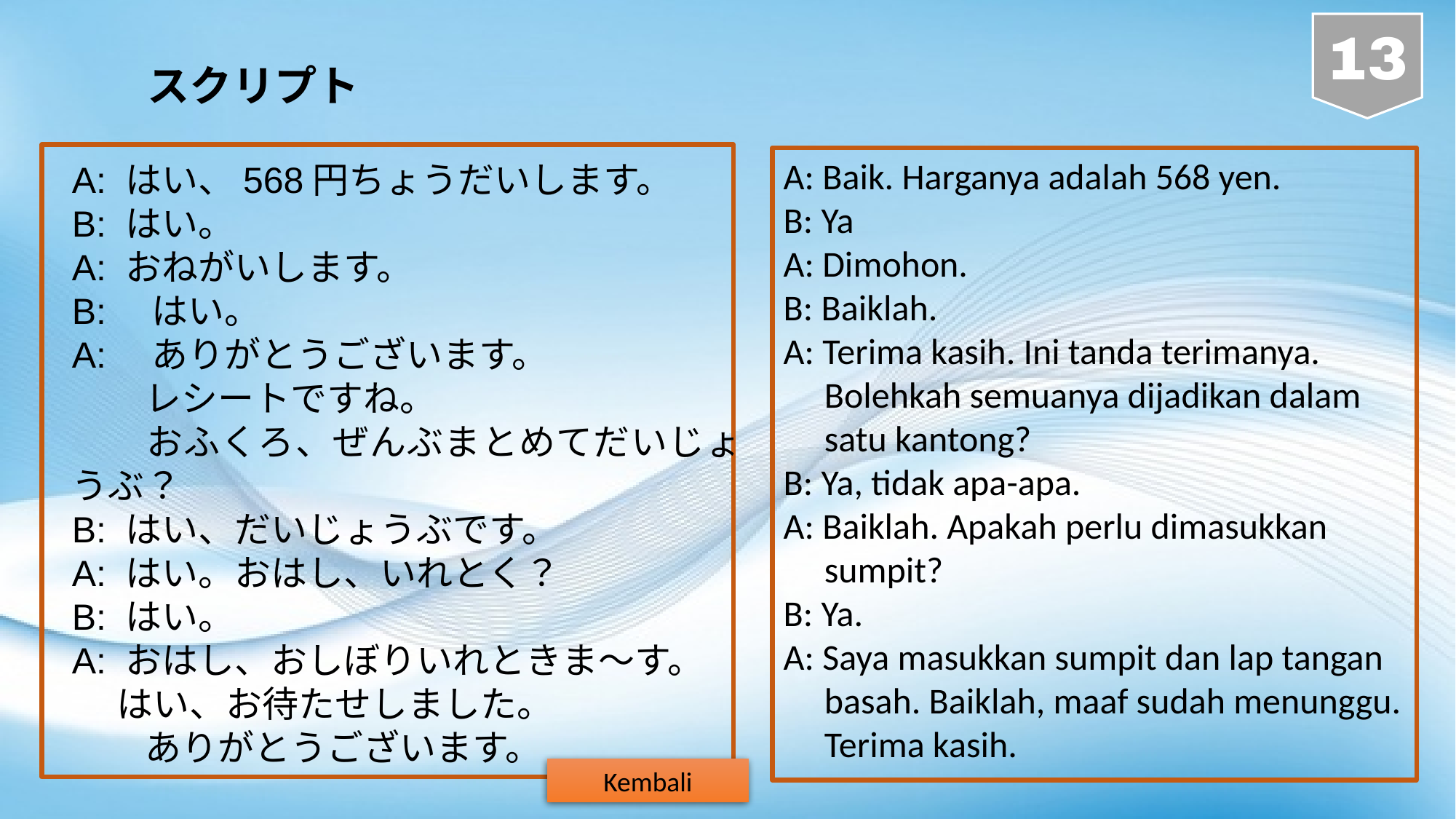

13
スクリプト

A: Baik. Harganya adalah 568 yen.
B: Ya
A: Dimohon.
B: Baiklah.
A: Terima kasih. Ini tanda terimanya.
     Bolehkah semuanya dijadikan dalam
     satu kantong?
B: Ya, tidak apa-apa.
A: Baiklah. Apakah perlu dimasukkan
     sumpit?
B: Ya.
A: Saya masukkan sumpit dan lap tangan
     basah. Baiklah, maaf sudah menunggu.
     Terima kasih.
A: はい、568円ちょうだいします。
B: はい。
A: おねがいします。
B:　はい。
A:　ありがとうございます。
　　レシートですね。
　　おふくろ、ぜんぶまとめてだいじょうぶ？
B: はい、だいじょうぶです。
A: はい。おはし、いれとく？
B: はい。
A: おはし、おしぼりいれときま～す。
　 はい、お待たせしました。
　　ありがとうございます。

Kembali